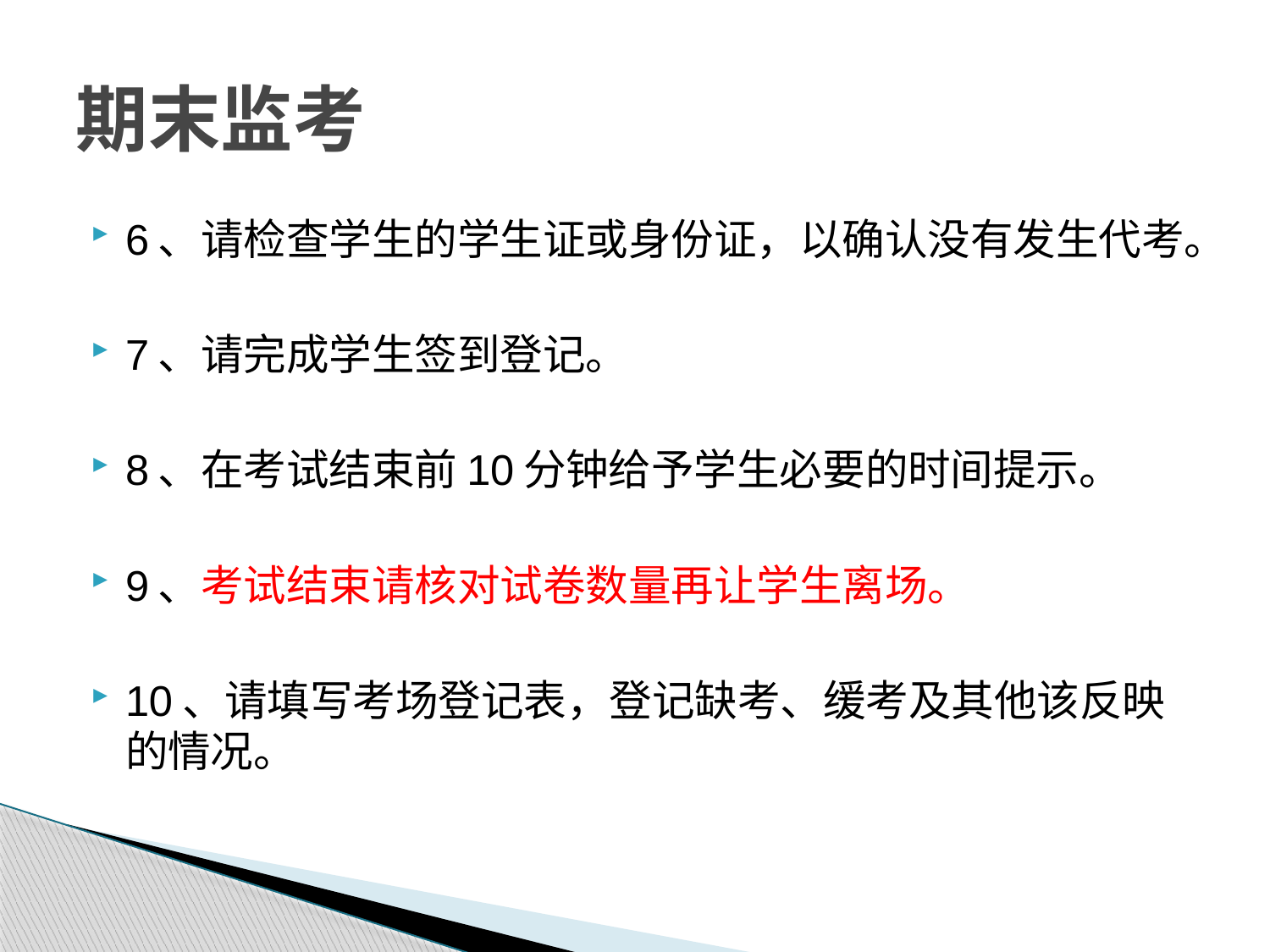

# 期末监考
6、请检查学生的学生证或身份证，以确认没有发生代考。

7、请完成学生签到登记。

8、在考试结束前10分钟给予学生必要的时间提示。

9、考试结束请核对试卷数量再让学生离场。

10、请填写考场登记表，登记缺考、缓考及其他该反映的情况。